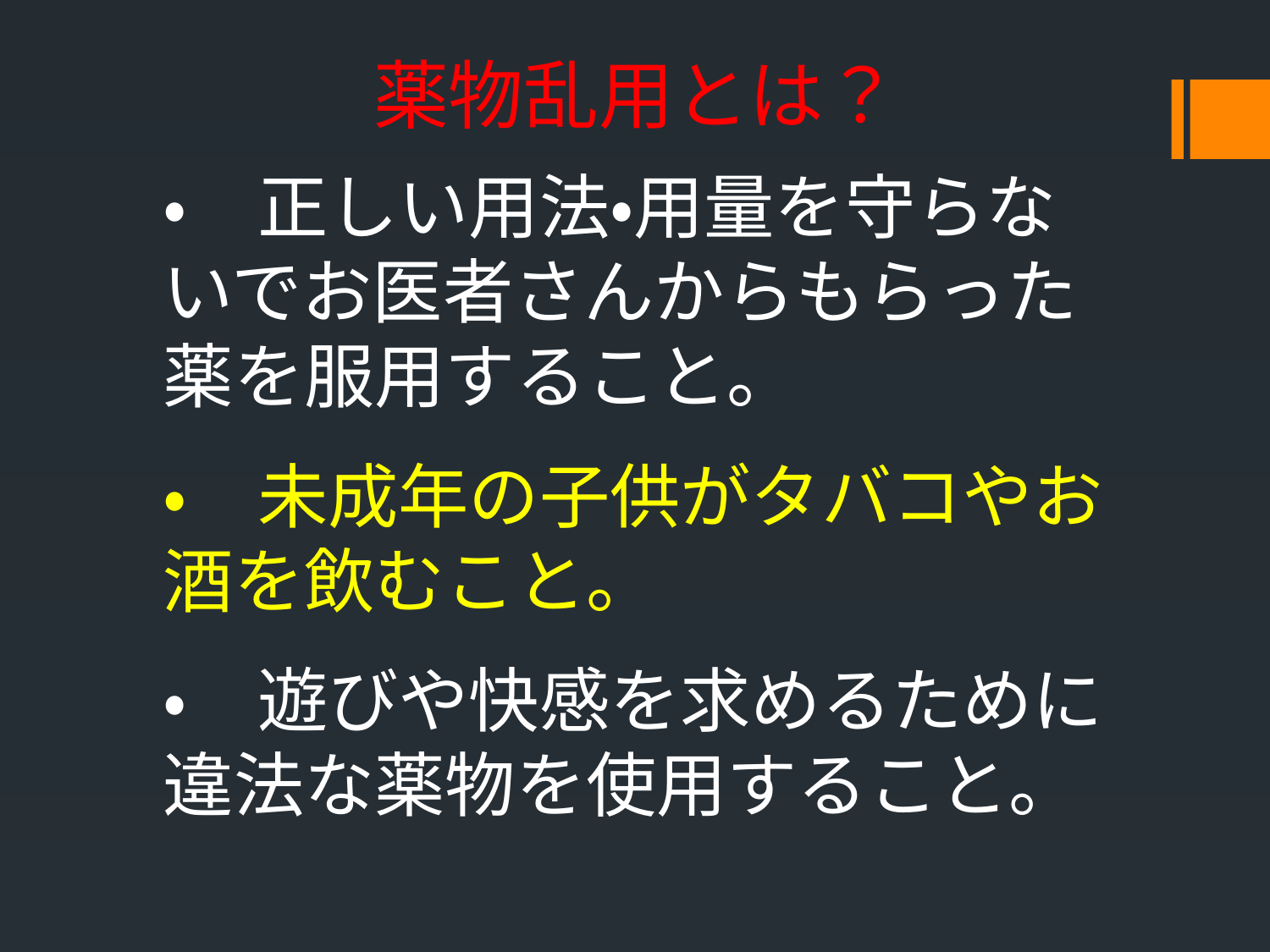

# 薬物乱用とは？
・　正しい用法・用量を守らないでお医者さんからもらった薬を服用すること。
・　未成年の子供がタバコやお酒を飲むこと。
・　遊びや快感を求めるために違法な薬物を使用すること。